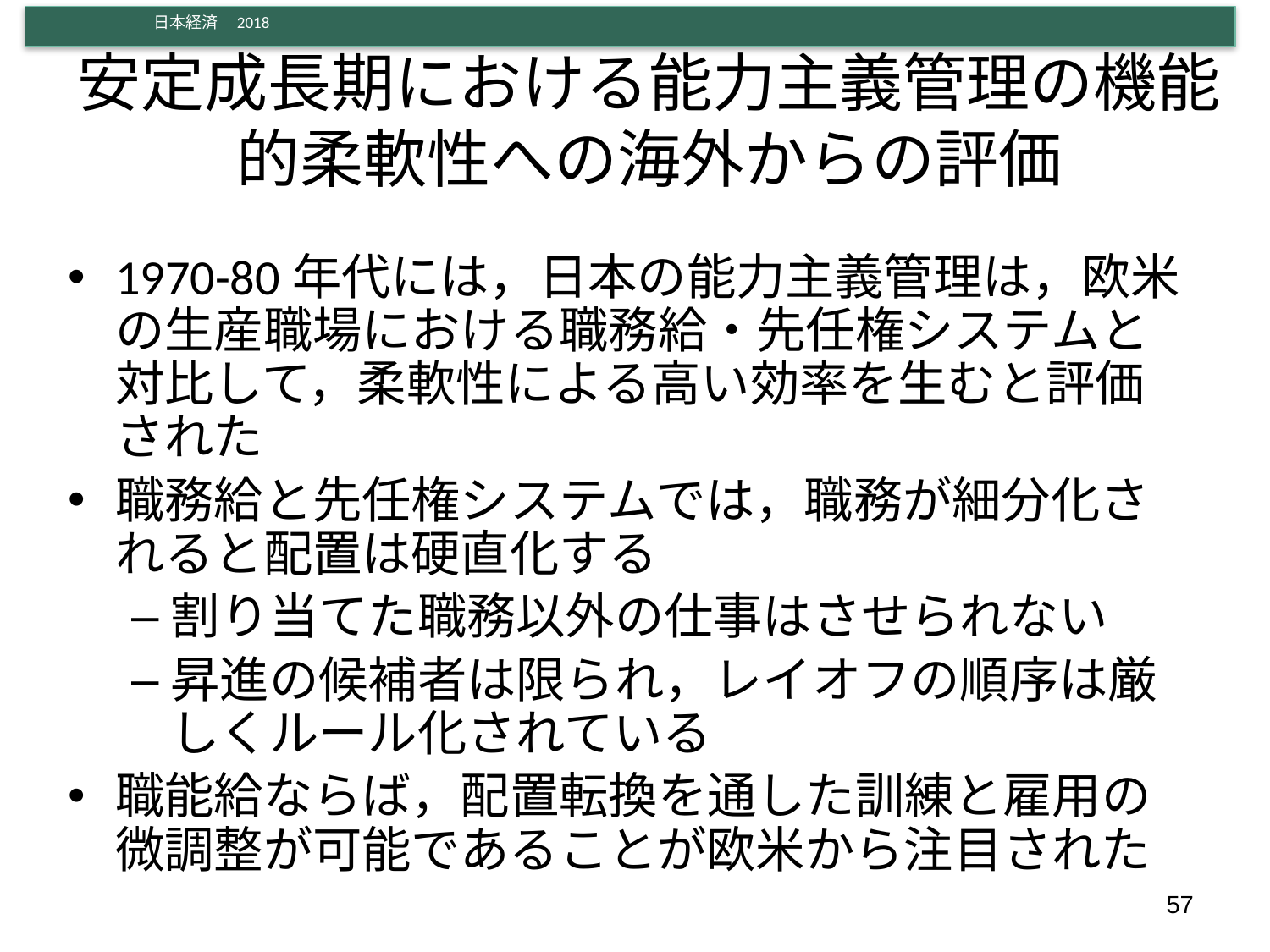

# 安定成長期における能力主義管理の機能的柔軟性への海外からの評価
1970-80年代には，日本の能力主義管理は，欧米の生産職場における職務給・先任権システムと対比して，柔軟性による高い効率を生むと評価された
職務給と先任権システムでは，職務が細分化されると配置は硬直化する
割り当てた職務以外の仕事はさせられない
昇進の候補者は限られ，レイオフの順序は厳しくルール化されている
職能給ならば，配置転換を通した訓練と雇用の微調整が可能であることが欧米から注目された
57